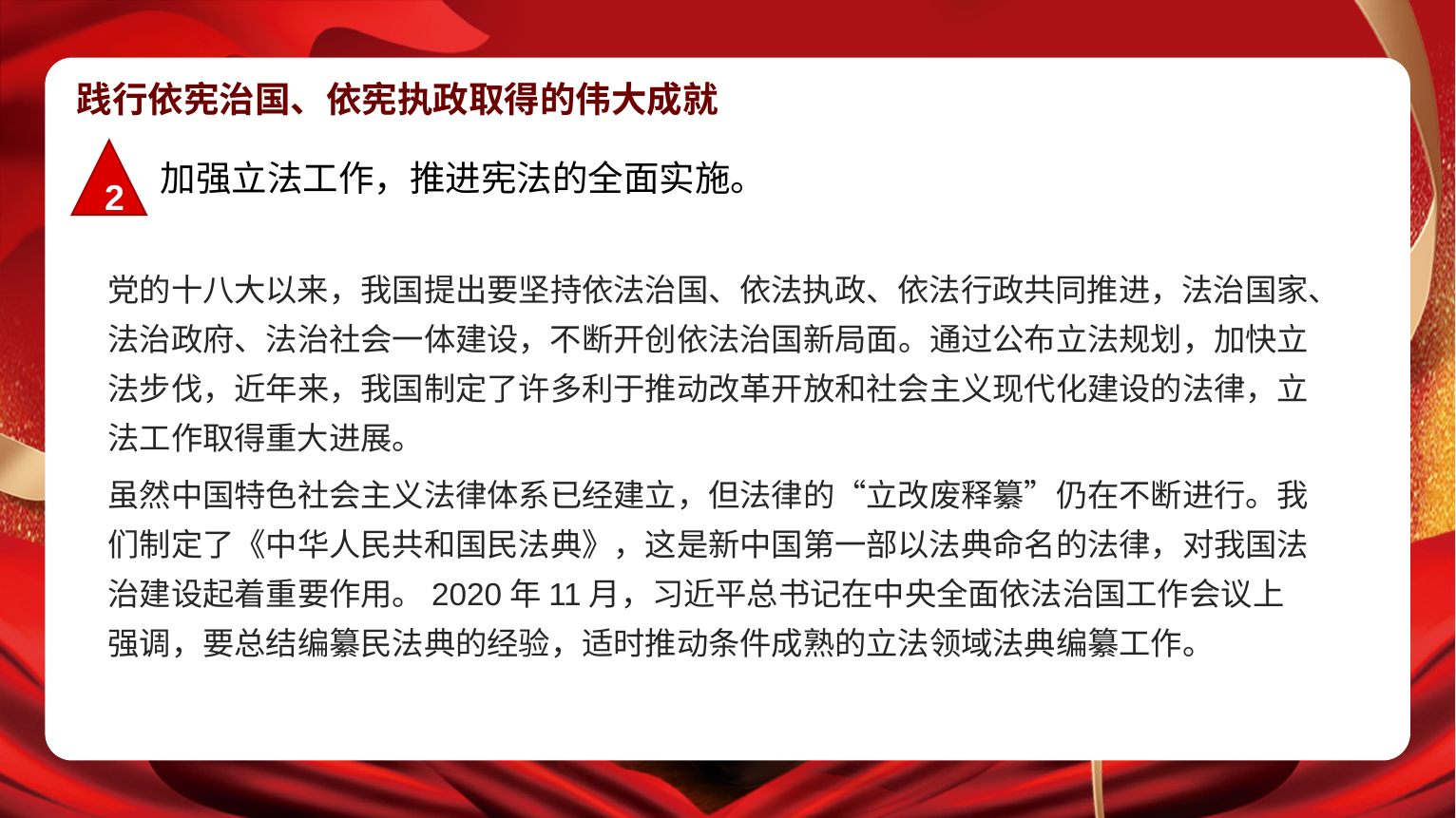

践行依宪治国、依宪执政取得的伟大成就
2
加强立法工作，推进宪法的全面实施。
党的十八大以来，我国提出要坚持依法治国、依法执政、依法行政共同推进，法治国家、法治政府、法治社会一体建设，不断开创依法治国新局面。通过公布立法规划，加快立法步伐，近年来，我国制定了许多利于推动改革开放和社会主义现代化建设的法律，立法工作取得重大进展。
虽然中国特色社会主义法律体系已经建立，但法律的“立改废释纂”仍在不断进行。我们制定了《中华人民共和国民法典》，这是新中国第一部以法典命名的法律，对我国法治建设起着重要作用。2020年11月，习近平总书记在中央全面依法治国工作会议上强调，要总结编纂民法典的经验，适时推动条件成熟的立法领域法典编纂工作。